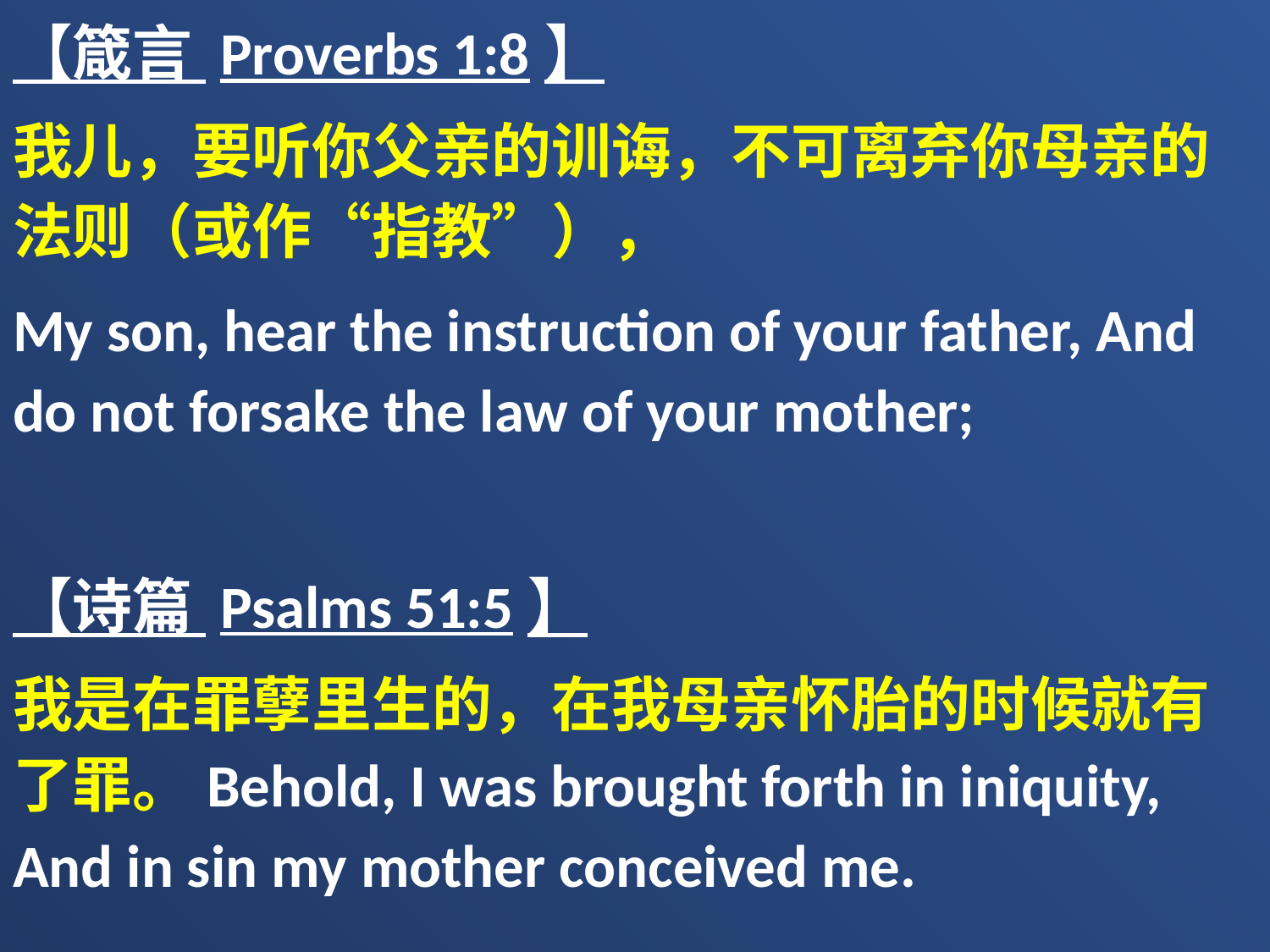

【箴言 Proverbs 1:8】
我儿，要听你父亲的训诲，不可离弃你母亲的法则（或作“指教”），
My son, hear the instruction of your father, And do not forsake the law of your mother;

【诗篇 Psalms 51:5】
我是在罪孽里生的，在我母亲怀胎的时候就有了罪。Behold, I was brought forth in iniquity, And in sin my mother conceived me.